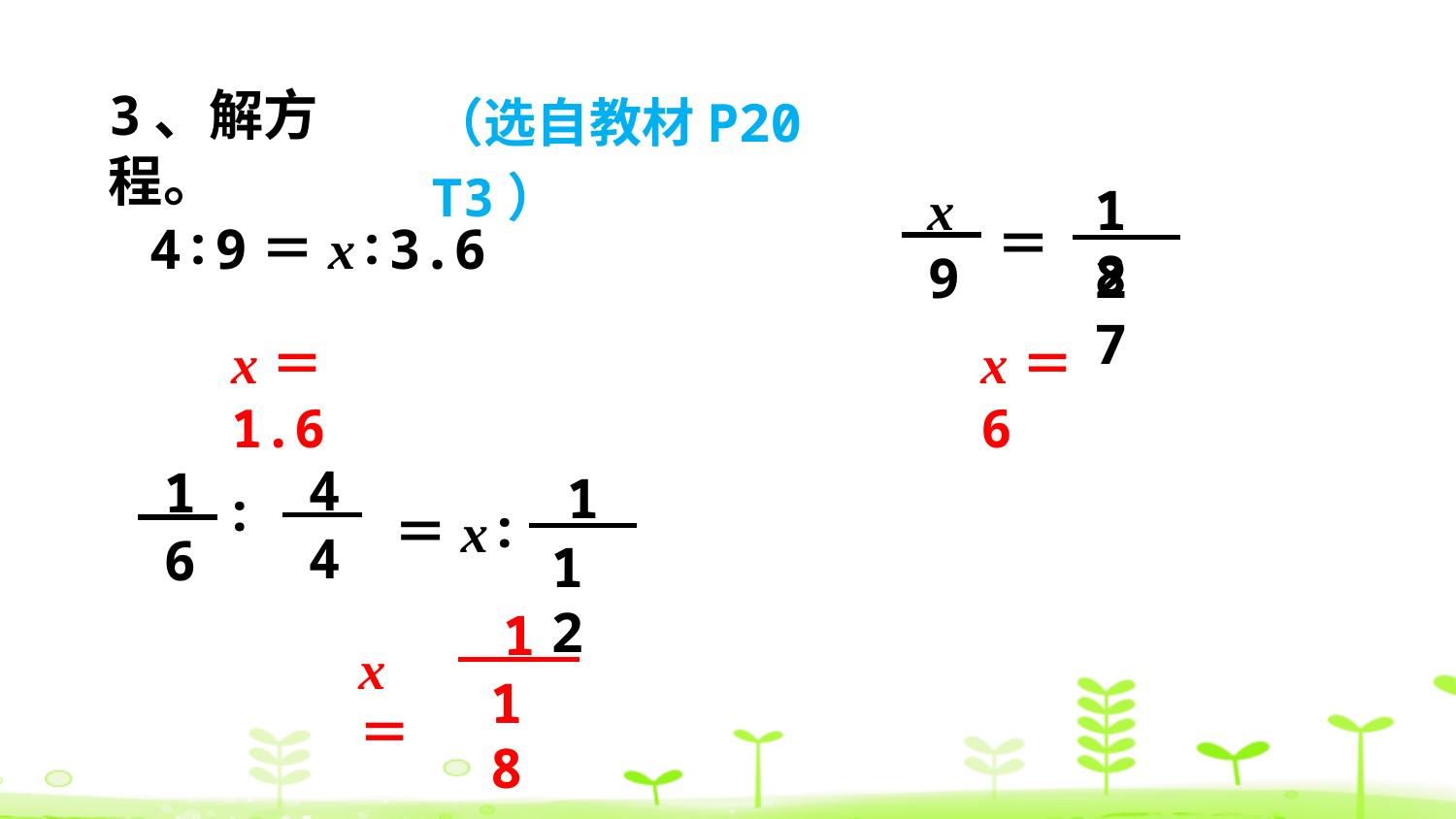

（选自教材P20 T3）
3、解方程。
x
9
18
27
＝
4∶9＝x∶3.6
x＝1.6
x＝6
4
4
1
6
∶
1
12
＝x∶
1
18
x＝